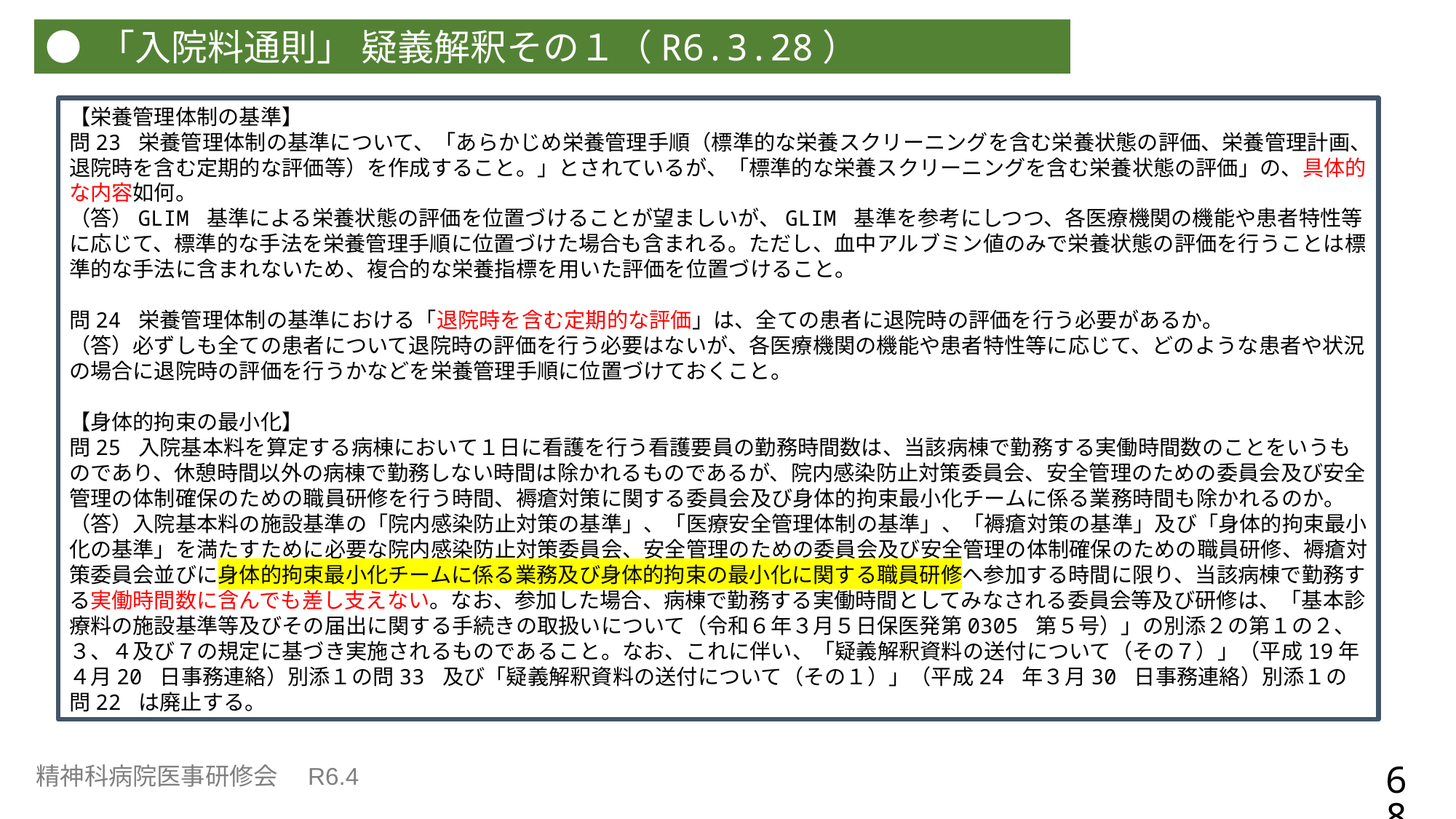

● 「入院料通則」 疑義解釈その１（R6.3.28）
【栄養管理体制の基準】
問23 栄養管理体制の基準について、「あらかじめ栄養管理手順（標準的な栄養スクリーニングを含む栄養状態の評価、栄養管理計画、退院時を含む定期的な評価等）を作成すること。」とされているが、「標準的な栄養スクリーニングを含む栄養状態の評価」の、具体的な内容如何。
（答）GLIM 基準による栄養状態の評価を位置づけることが望ましいが、GLIM 基準を参考にしつつ、各医療機関の機能や患者特性等に応じて、標準的な手法を栄養管理手順に位置づけた場合も含まれる。ただし、血中アルブミン値のみで栄養状態の評価を行うことは標準的な手法に含まれないため、複合的な栄養指標を用いた評価を位置づけること。

問24 栄養管理体制の基準における「退院時を含む定期的な評価」は、全ての患者に退院時の評価を行う必要があるか。
（答）必ずしも全ての患者について退院時の評価を行う必要はないが、各医療機関の機能や患者特性等に応じて、どのような患者や状況の場合に退院時の評価を行うかなどを栄養管理手順に位置づけておくこと。

【身体的拘束の最小化】
問25 入院基本料を算定する病棟において１日に看護を行う看護要員の勤務時間数は、当該病棟で勤務する実働時間数のことをいうものであり、休憩時間以外の病棟で勤務しない時間は除かれるものであるが、院内感染防止対策委員会、安全管理のための委員会及び安全管理の体制確保のための職員研修を行う時間、褥瘡対策に関する委員会及び身体的拘束最小化チームに係る業務時間も除かれるのか。
（答）入院基本料の施設基準の「院内感染防止対策の基準」、「医療安全管理体制の基準」、「褥瘡対策の基準」及び「身体的拘束最小化の基準」を満たすために必要な院内感染防止対策委員会、安全管理のための委員会及び安全管理の体制確保のための職員研修、褥瘡対策委員会並びに身体的拘束最小化チームに係る業務及び身体的拘束の最小化に関する職員研修へ参加する時間に限り、当該病棟で勤務する実働時間数に含んでも差し支えない。なお、参加した場合、病棟で勤務する実働時間としてみなされる委員会等及び研修は、「基本診療料の施設基準等及びその届出に関する手続きの取扱いについて（令和６年３月５日保医発第0305 第５号）」の別添２の第１の２、３、４及び７の規定に基づき実施されるものであること。なお、これに伴い、「疑義解釈資料の送付について（その７）」（平成19年４月20 日事務連絡）別添１の問33 及び「疑義解釈資料の送付について（その１）」（平成24 年３月30 日事務連絡）別添１の問22 は廃止する。
68